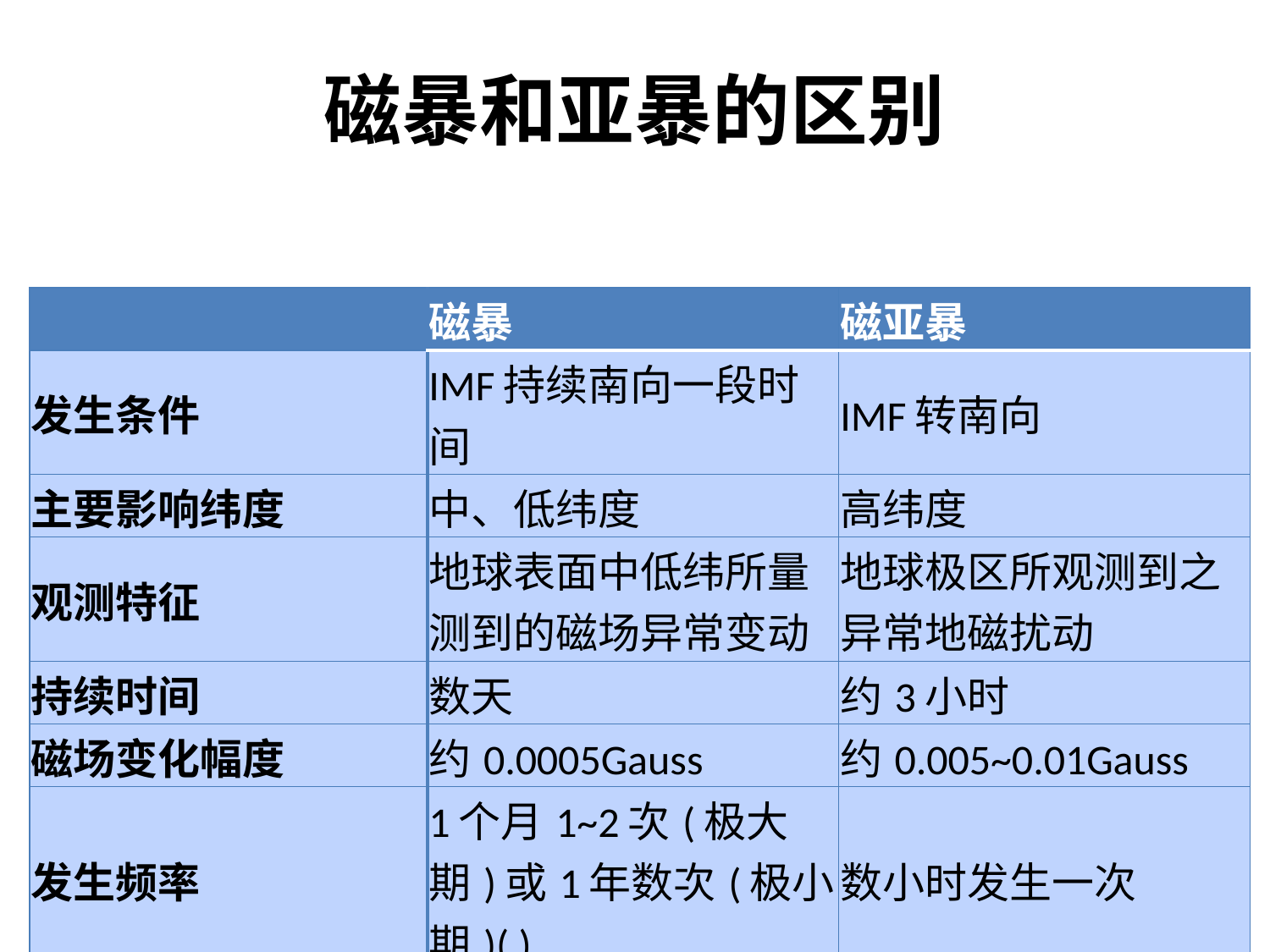

# 磁暴和亚暴的区别
|  | 磁暴 | 磁亚暴 |
| --- | --- | --- |
| 发生条件 | IMF持续南向一段时间 | IMF转南向 |
| 主要影响纬度 | 中、低纬度 | 高纬度 |
| 观测特征 | 地球表面中低纬所量测到的磁场异常变动 | 地球极区所观测到之异常地磁扰动 |
| 持续时间 | 数天 | 约3小时 |
| 磁场变化幅度 | 约0.0005Gauss | 约0.005~0.01Gauss |
| 发生频率 | 1个月1~2次(极大期)或1年数次(极小期)( ) | 数小时发生一次 |
| Index | Dst | AU、AL、AE |